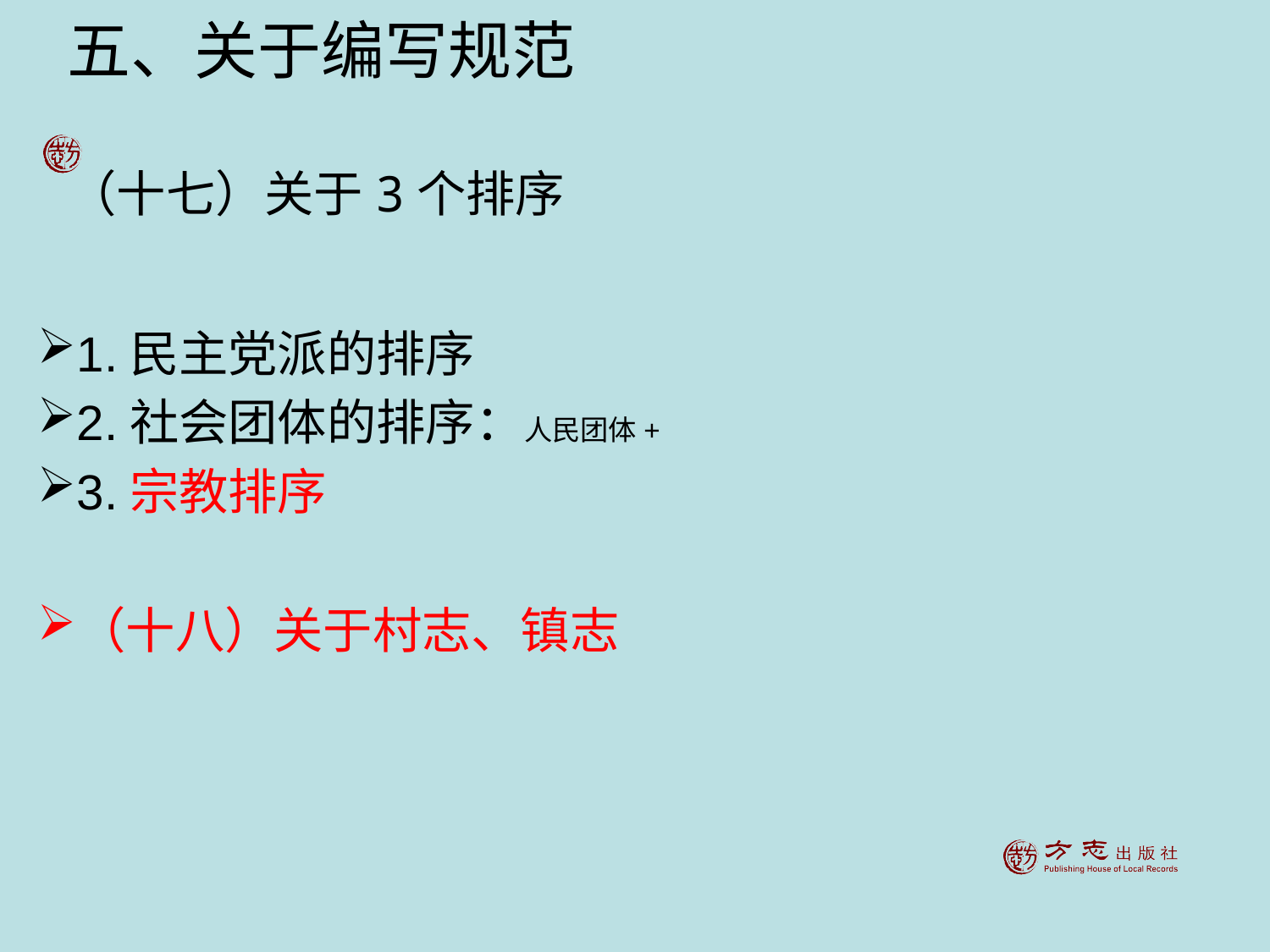

# 五、关于编写规范 （十七）关于3个排序
1.民主党派的排序
2.社会团体的排序：人民团体+
3.宗教排序

（十八）关于村志、镇志